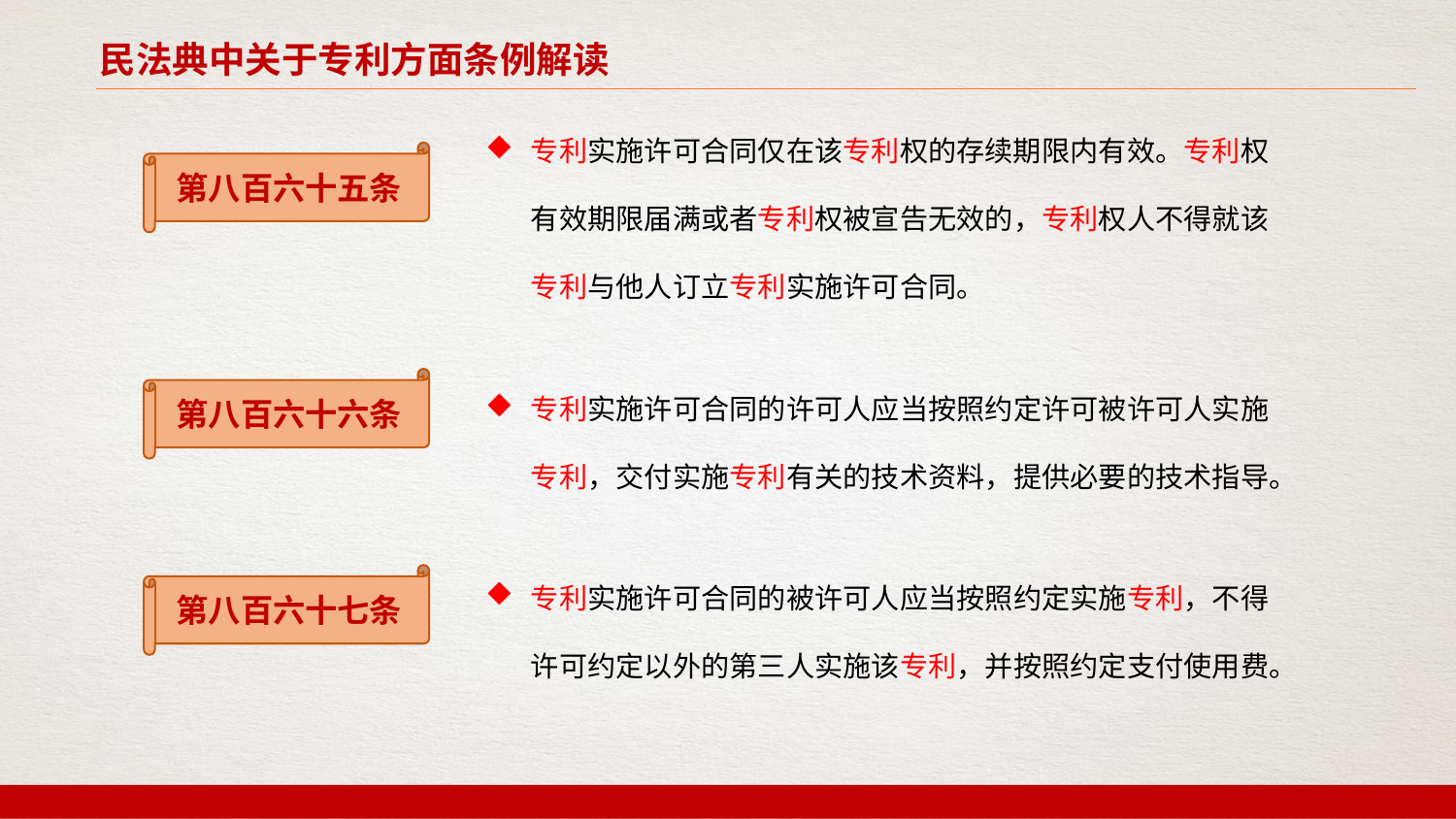

民法典中关于专利方面条例解读
专利实施许可合同仅在该专利权的存续期限内有效。专利权有效期限届满或者专利权被宣告无效的，专利权人不得就该专利与他人订立专利实施许可合同。
第八百六十五条
专利实施许可合同的许可人应当按照约定许可被许可人实施专利，交付实施专利有关的技术资料，提供必要的技术指导。
第八百六十六条
专利实施许可合同的被许可人应当按照约定实施专利，不得许可约定以外的第三人实施该专利，并按照约定支付使用费。
第八百六十七条